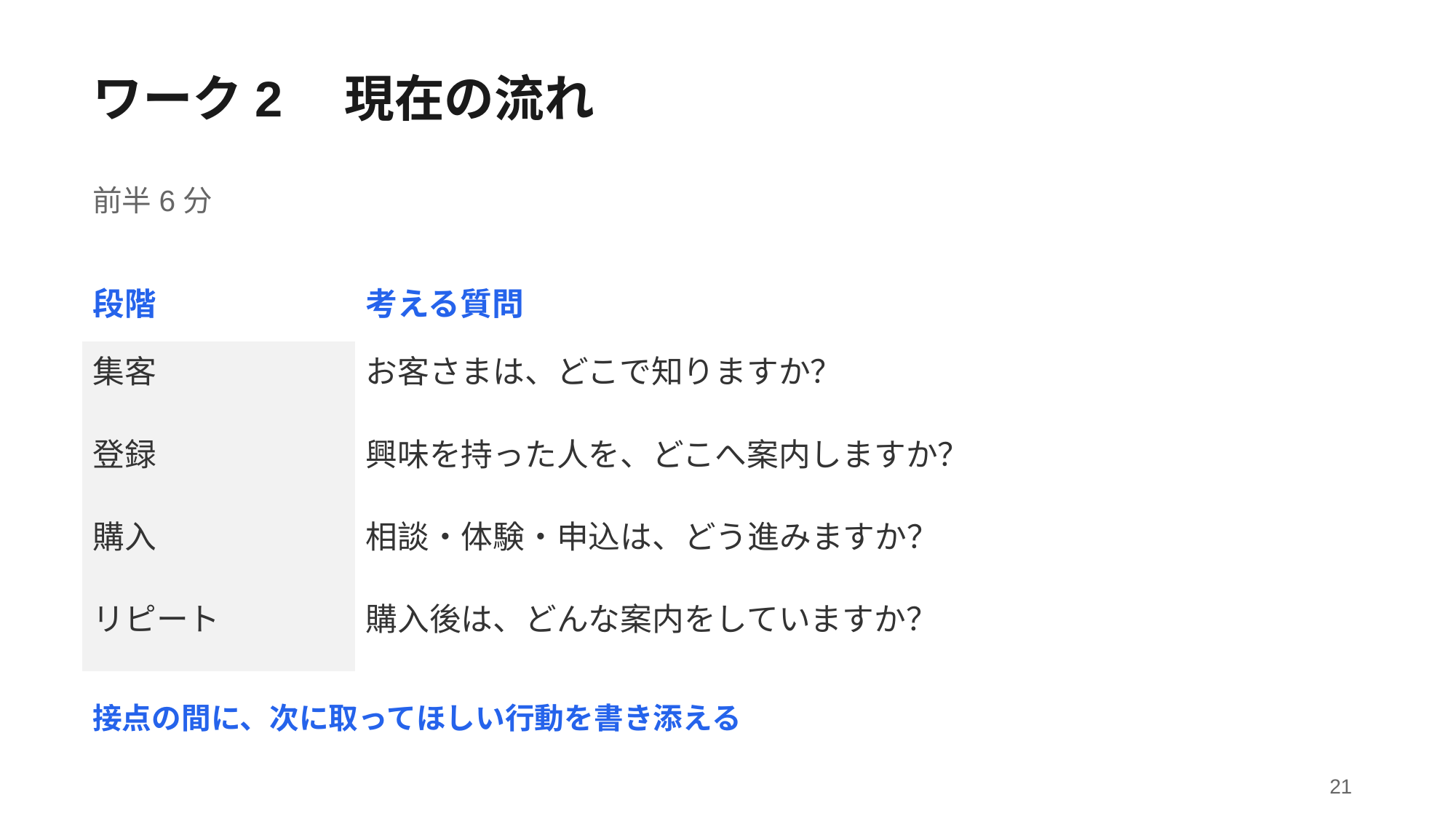

ワーク2　現在の流れ
前半6分
| 段階 | 考える質問 |
| --- | --- |
| 集客 | お客さまは、どこで知りますか？ |
| 登録 | 興味を持った人を、どこへ案内しますか？ |
| 購入 | 相談・体験・申込は、どう進みますか？ |
| リピート | 購入後は、どんな案内をしていますか？ |
接点の間に、次に取ってほしい行動を書き添える
21